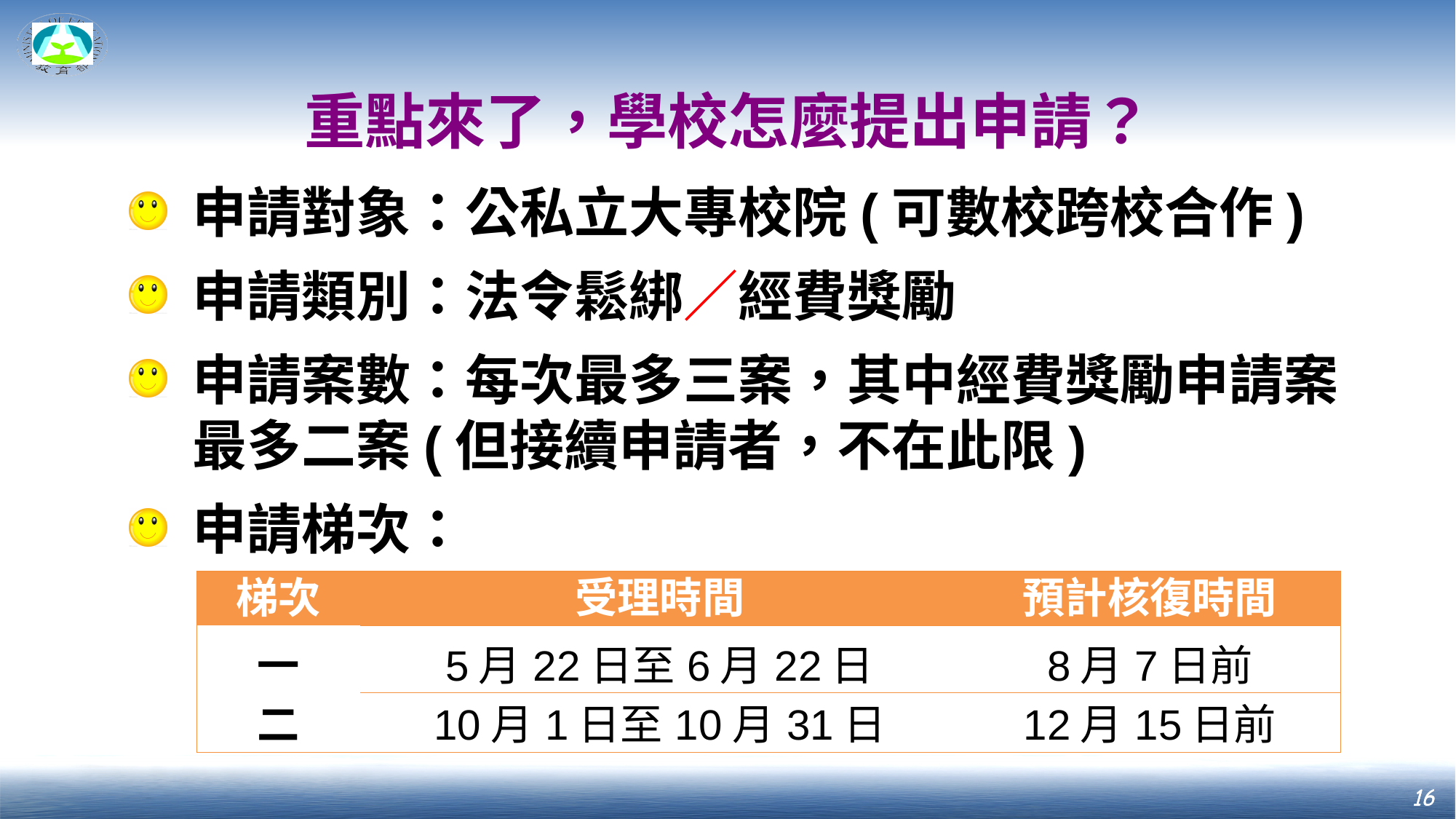

重點來了，學校怎麼提出申請？
申請對象：公私立大專校院(可數校跨校合作)
申請類別：法令鬆綁／經費獎勵
申請案數：每次最多三案，其中經費獎勵申請案最多二案(但接續申請者，不在此限)
申請梯次：
| 梯次 | 受理時間 | 預計核復時間 |
| --- | --- | --- |
| 一 | 5月22日至6月22日 | 8月7日前 |
| 二 | 10月1日至10月31日 | 12月15日前 |